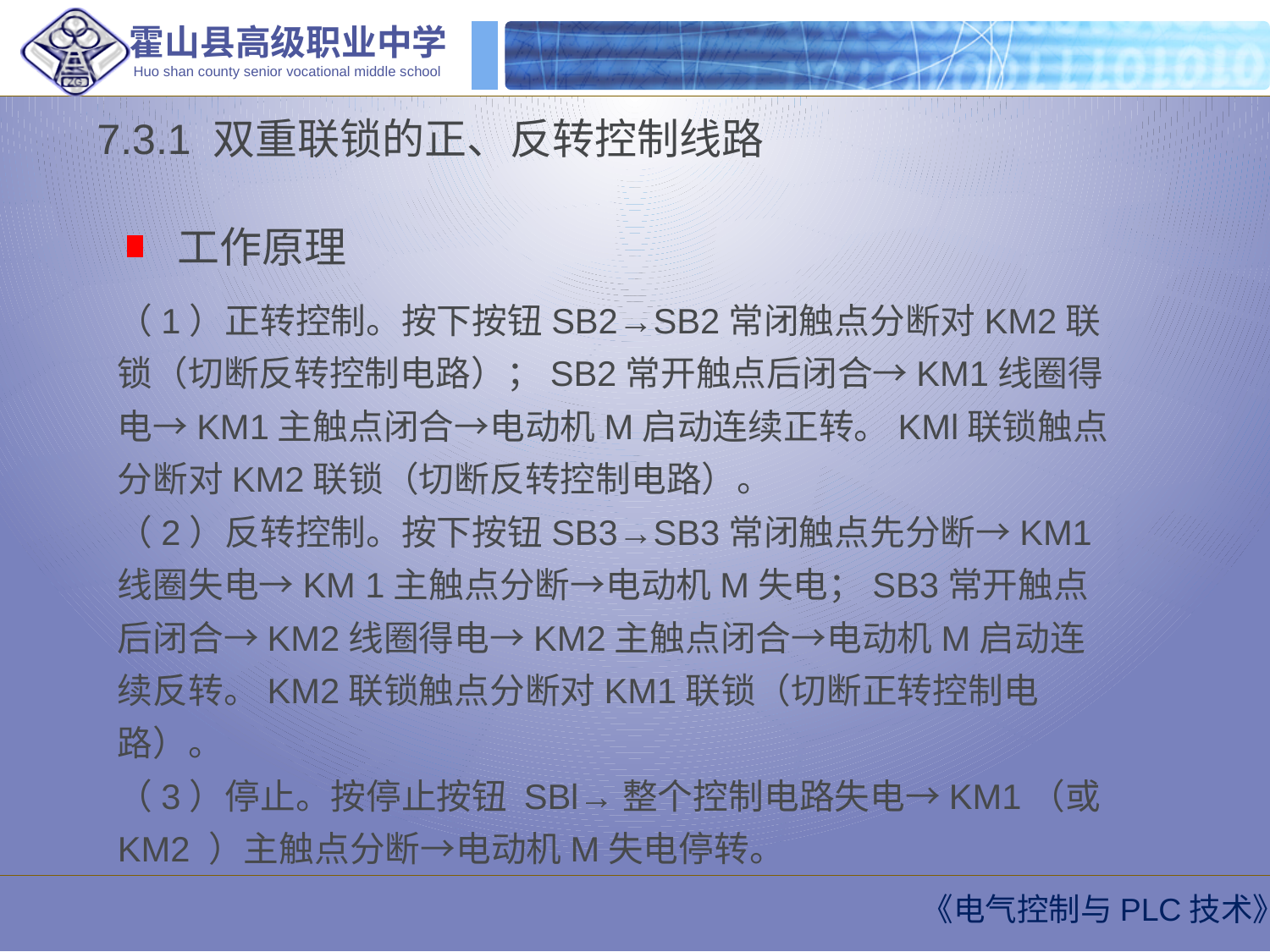

7.3.1 双重联锁的正、反转控制线路
工作原理

（1）正转控制。按下按钮SB2→SB2常闭触点分断对KM2联锁（切断反转控制电路）；SB2常开触点后闭合→KM1线圈得电→KM1主触点闭合→电动机M启动连续正转。KMl联锁触点分断对KM2联锁（切断反转控制电路）。
（2）反转控制。按下按钮SB3→SB3常闭触点先分断→KM1线圈失电→KM 1主触点分断→电动机M失电；SB3常开触点后闭合→KM2线圈得电→KM2主触点闭合→电动机M启动连续反转。KM2联锁触点分断对KM1联锁（切断正转控制电路）。
（3）停止。按停止按钮 SBl→整个控制电路失电→KM1（或KM2 ）主触点分断→电动机M失电停转。